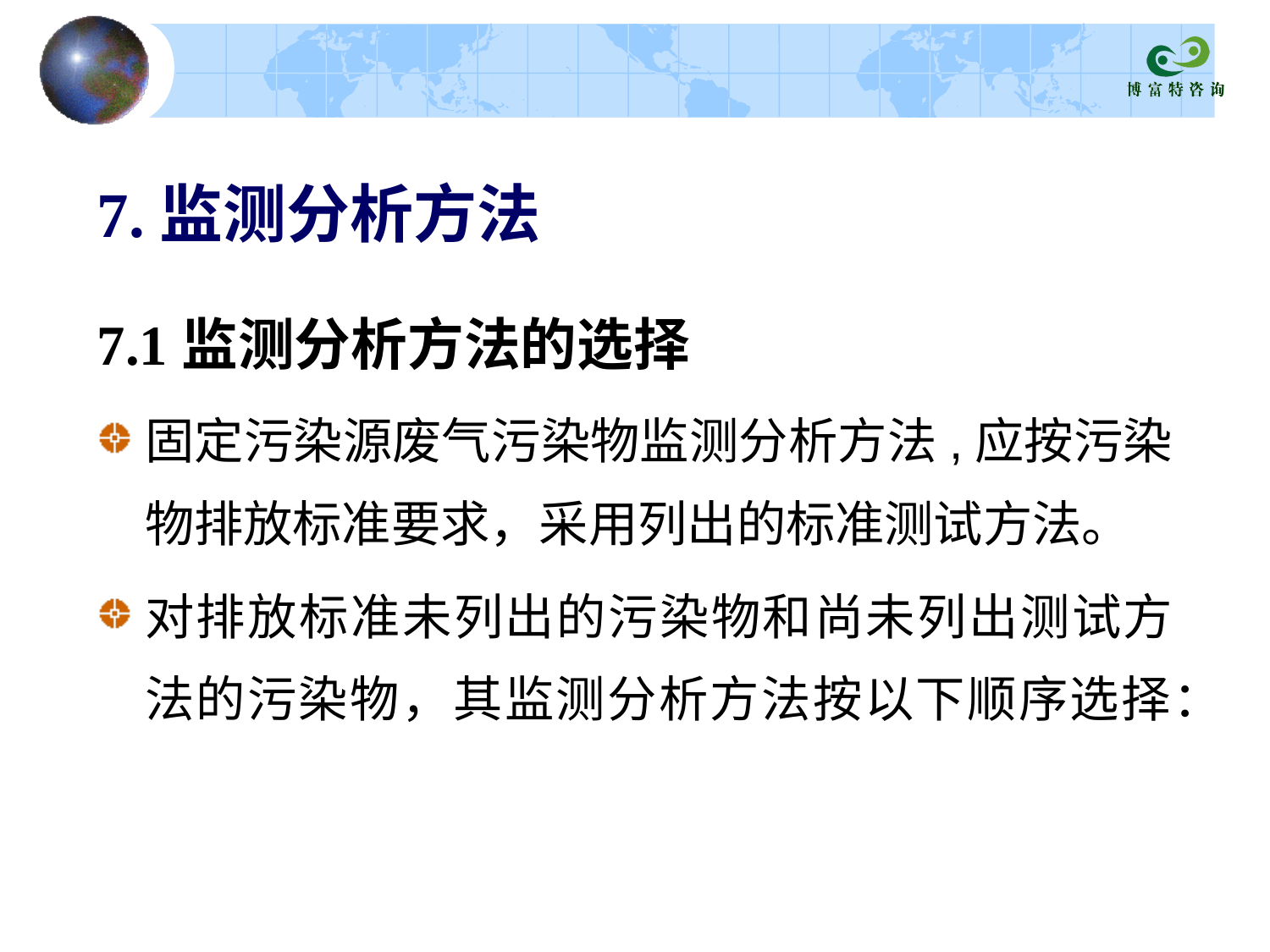

# 7.监测分析方法
7.1监测分析方法的选择
固定污染源废气污染物监测分析方法,应按污染物排放标准要求，采用列出的标准测试方法。
对排放标准未列出的污染物和尚未列出测试方法的污染物，其监测分析方法按以下顺序选择：